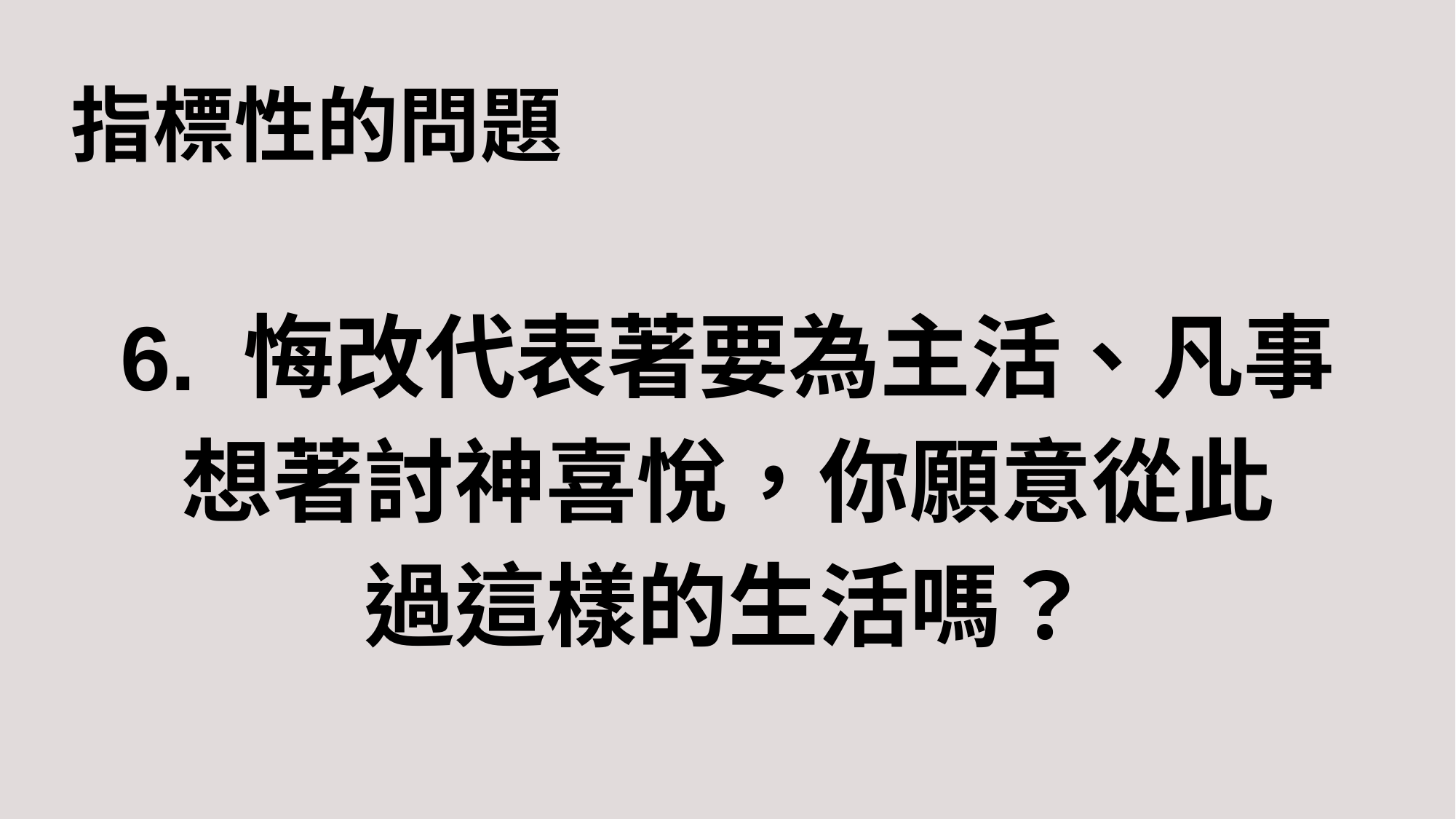

# 指標性的問題
6. 悔改代表著要為主活、凡事
想著討神喜悅，你願意從此
過這樣的生活嗎？